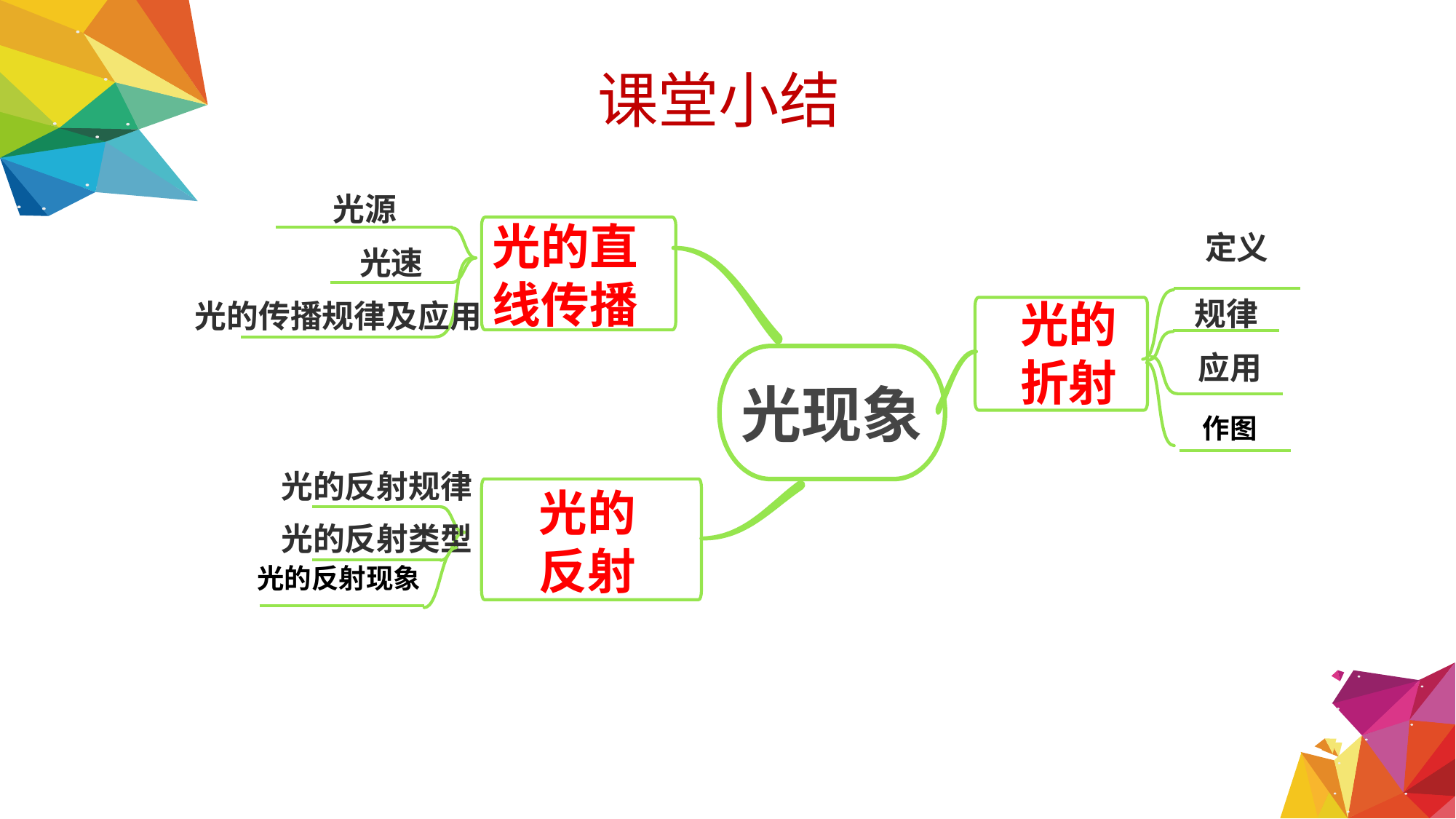

课堂小结
光源

光速

光的传播规律及应用

定义

规律

作图
应用

光的直线传播

光的折射

光现象
光的反射规律

光的反射现象
光的反射类型

光的反射